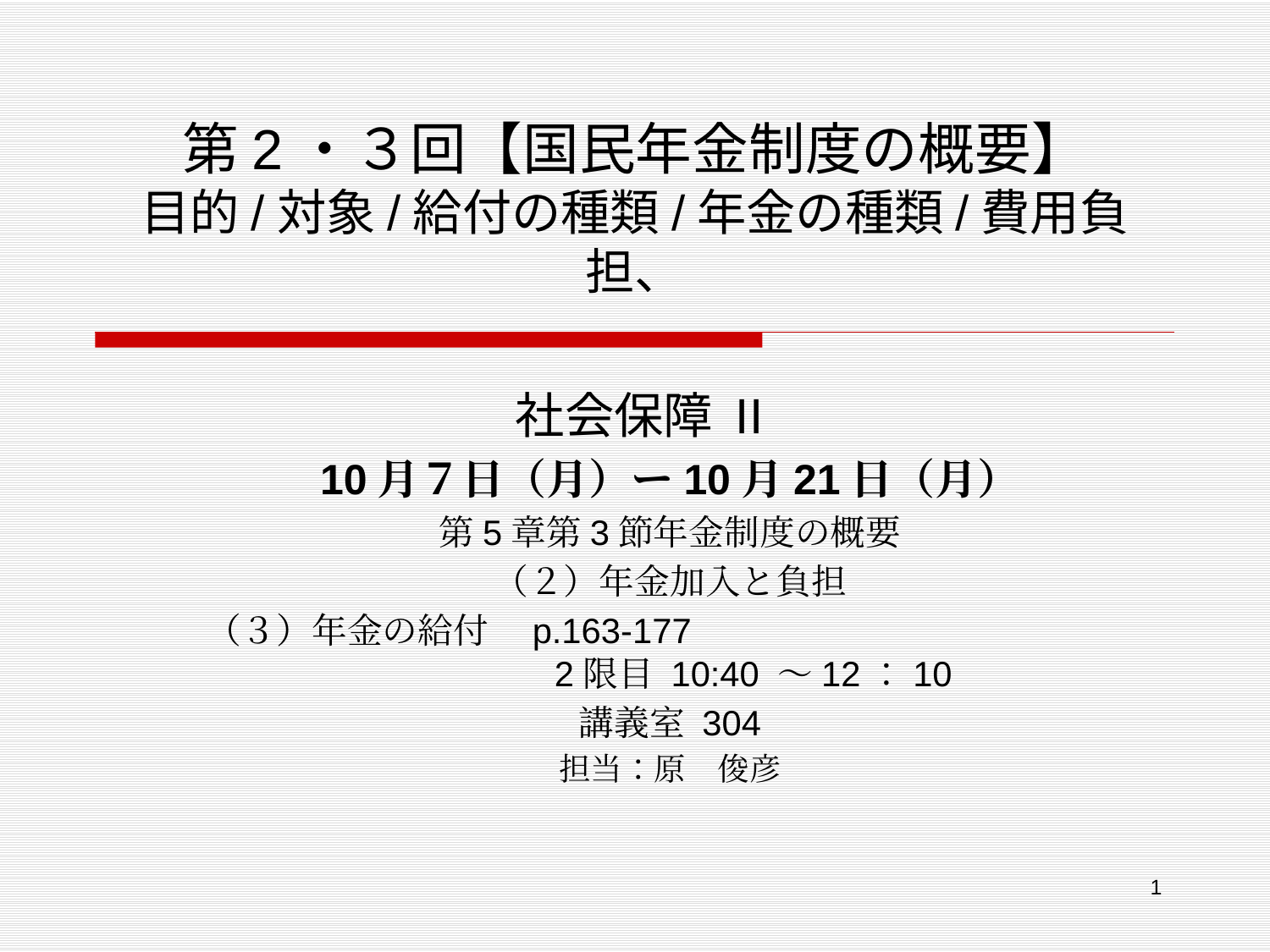

# 第2・３回【国民年金制度の概要】 目的/対象/給付の種類/年金の種類/費用負担、
社会保障 II
10月７日（月）ー10月21日（月）
第5章第3節年金制度の概要
（２）年金加入と負担
（３）年金の給付　p.163-177 　　　　　　　　　　　　　　　　　　2限目 10:40 ～12：10
講義室 304
担当：原　俊彦

　　　       担当　原　俊彦（札幌市立大学）t.hara@scu.ac.jp

1